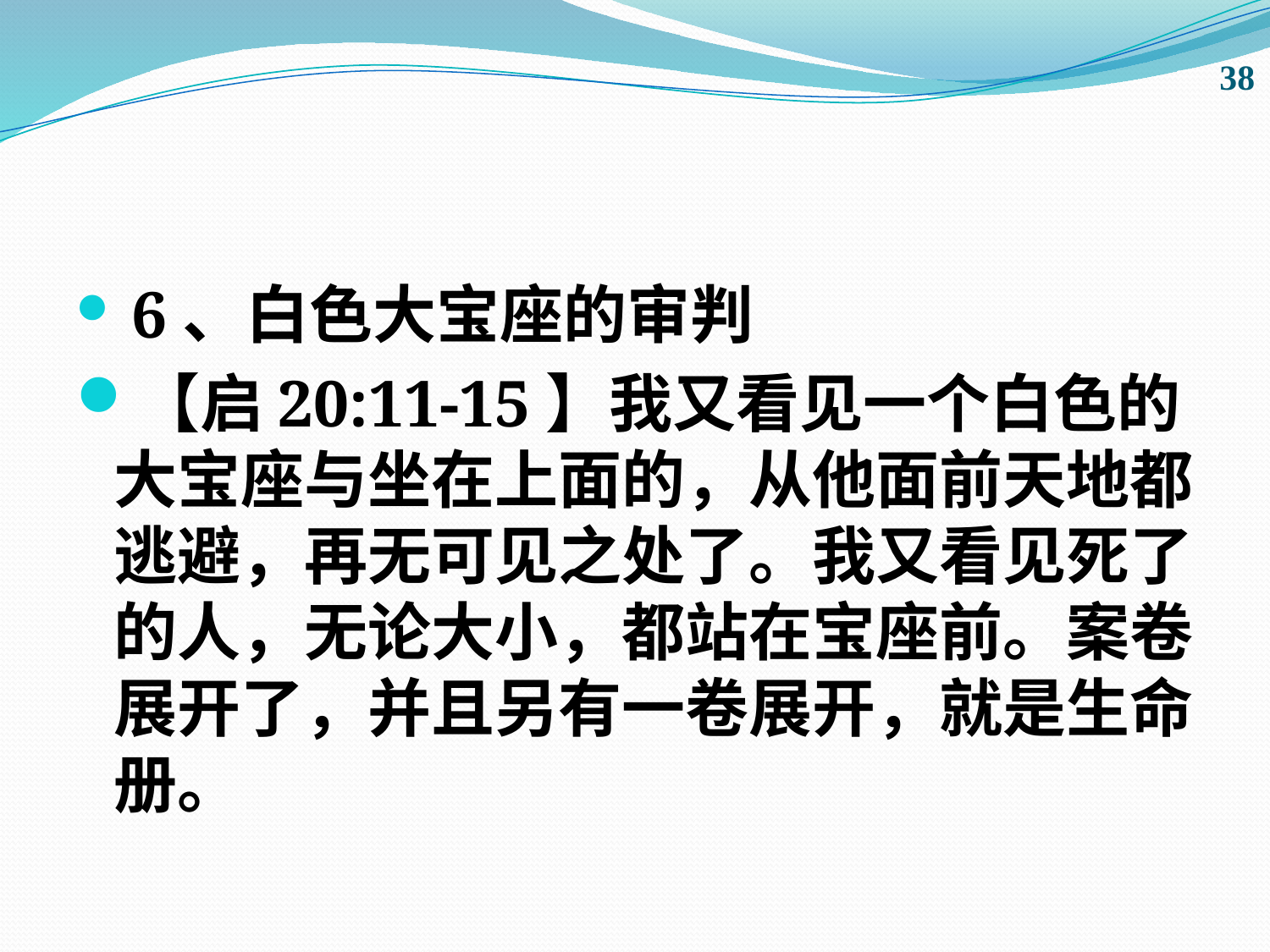

38
#
 6、白色大宝座的审判
【启20:11-15】我又看见一个白色的大宝座与坐在上面的，从他面前天地都逃避，再无可见之处了。我又看见死了的人，无论大小，都站在宝座前。案卷展开了，并且另有一卷展开，就是生命册。